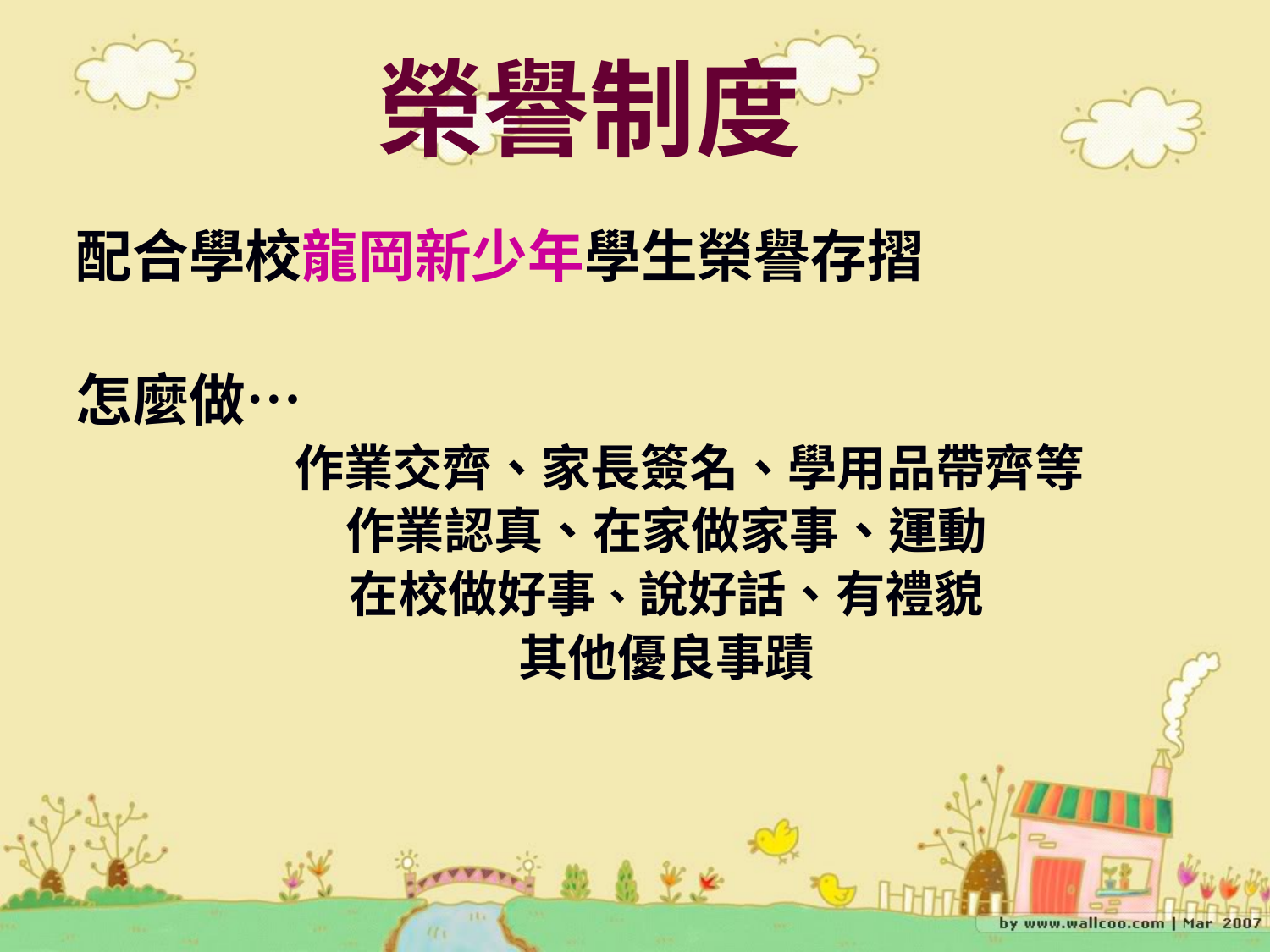

# 榮譽制度
配合學校龍岡新少年學生榮譽存摺

怎麼做…
   作業交齊、家長簽名、學用品帶齊等
作業認真、在家做家事、運動
在校做好事、說好話、有禮貌
其他優良事蹟